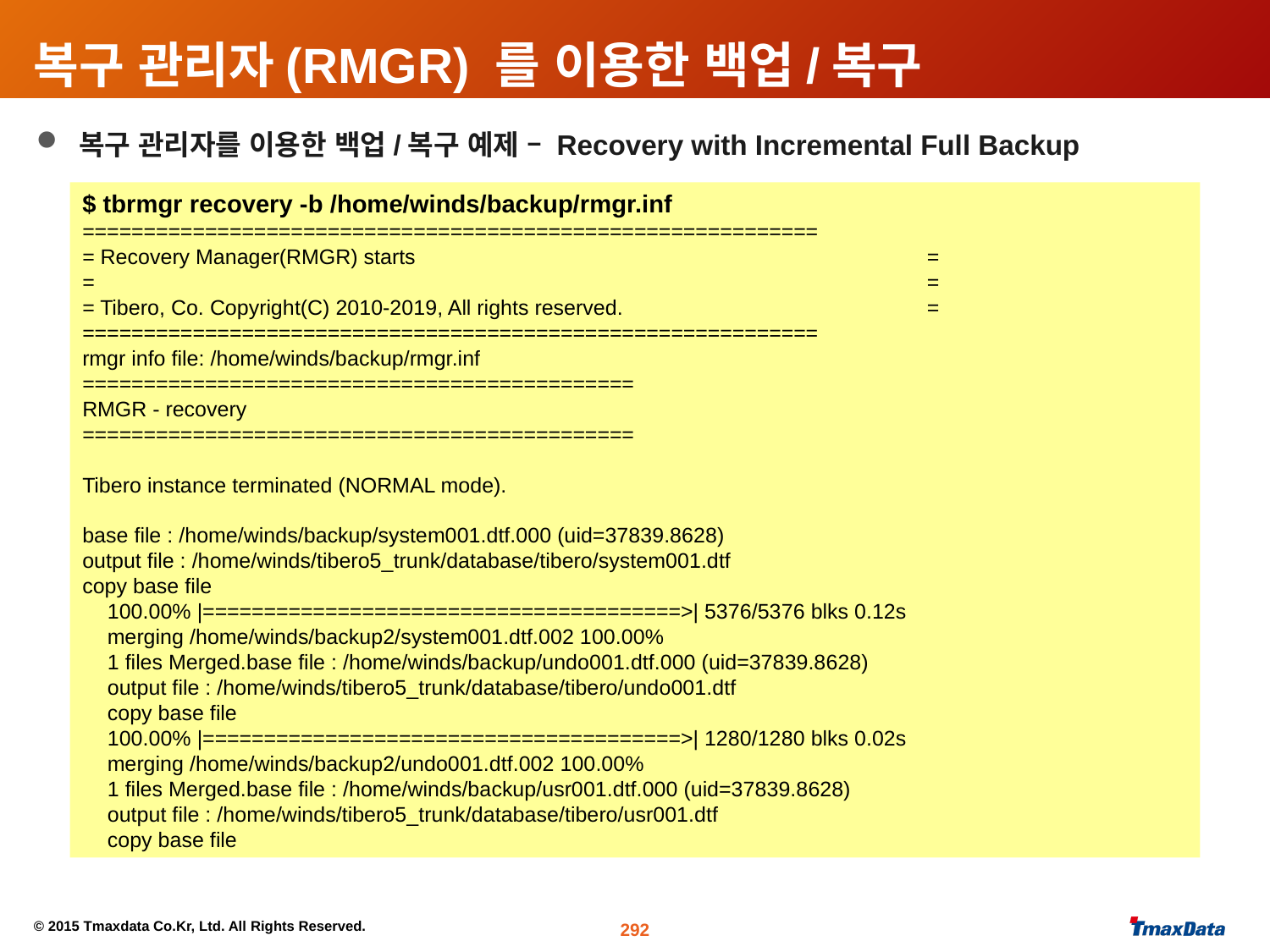

# 복구 관리자(RMGR) 를 이용한 백업/복구
 복구 관리자를 이용한 백업/복구 예제 – Recovery with Incremental Full Backup
$ tbrmgr recovery -b /home/winds/backup/rmgr.inf
============================================================
= Recovery Manager(RMGR) starts				              =
= 						              =
= Tibero, Co. Copyright(C) 2010-2019, All rights reserved. 		              =
============================================================
rmgr info file: /home/winds/backup/rmgr.inf
=============================================
RMGR - recovery
=============================================

Tibero instance terminated (NORMAL mode).

base file : /home/winds/backup/system001.dtf.000 (uid=37839.8628)
output file : /home/winds/tibero5_trunk/database/tibero/system001.dtf
copy base file
100.00% |=======================================>| 5376/5376 blks 0.12s
merging /home/winds/backup2/system001.dtf.002 100.00%
1 files Merged.base file : /home/winds/backup/undo001.dtf.000 (uid=37839.8628)
output file : /home/winds/tibero5_trunk/database/tibero/undo001.dtf
copy base file
100.00% |=======================================>| 1280/1280 blks 0.02s
merging /home/winds/backup2/undo001.dtf.002 100.00%
1 files Merged.base file : /home/winds/backup/usr001.dtf.000 (uid=37839.8628)
output file : /home/winds/tibero5_trunk/database/tibero/usr001.dtf
copy base file